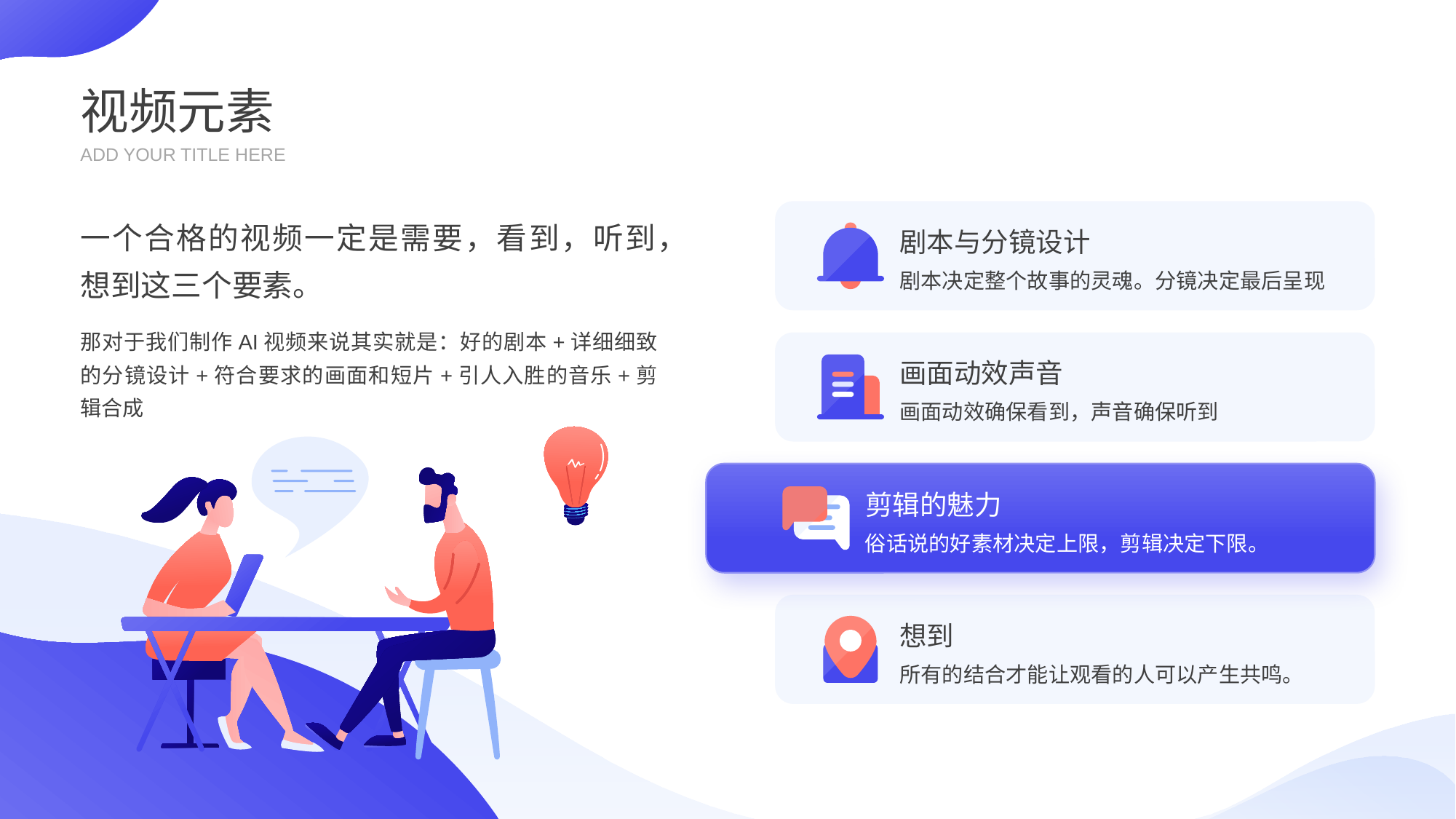

视频元素
ADD YOUR TITLE HERE

一个合格的视频一定是需要，看到，听到，想到这三个要素。

剧本与分镜设计
剧本决定整个故事的灵魂。分镜决定最后呈现

那对于我们制作AI视频来说其实就是：好的剧本+详细细致的分镜设计+符合要求的画面和短片+引人入胜的音乐+剪辑合成

画面动效声音
画面动效确保看到，声音确保听到

剪辑的魅力
俗话说的好素材决定上限，剪辑决定下限。

想到
所有的结合才能让观看的人可以产生共鸣。